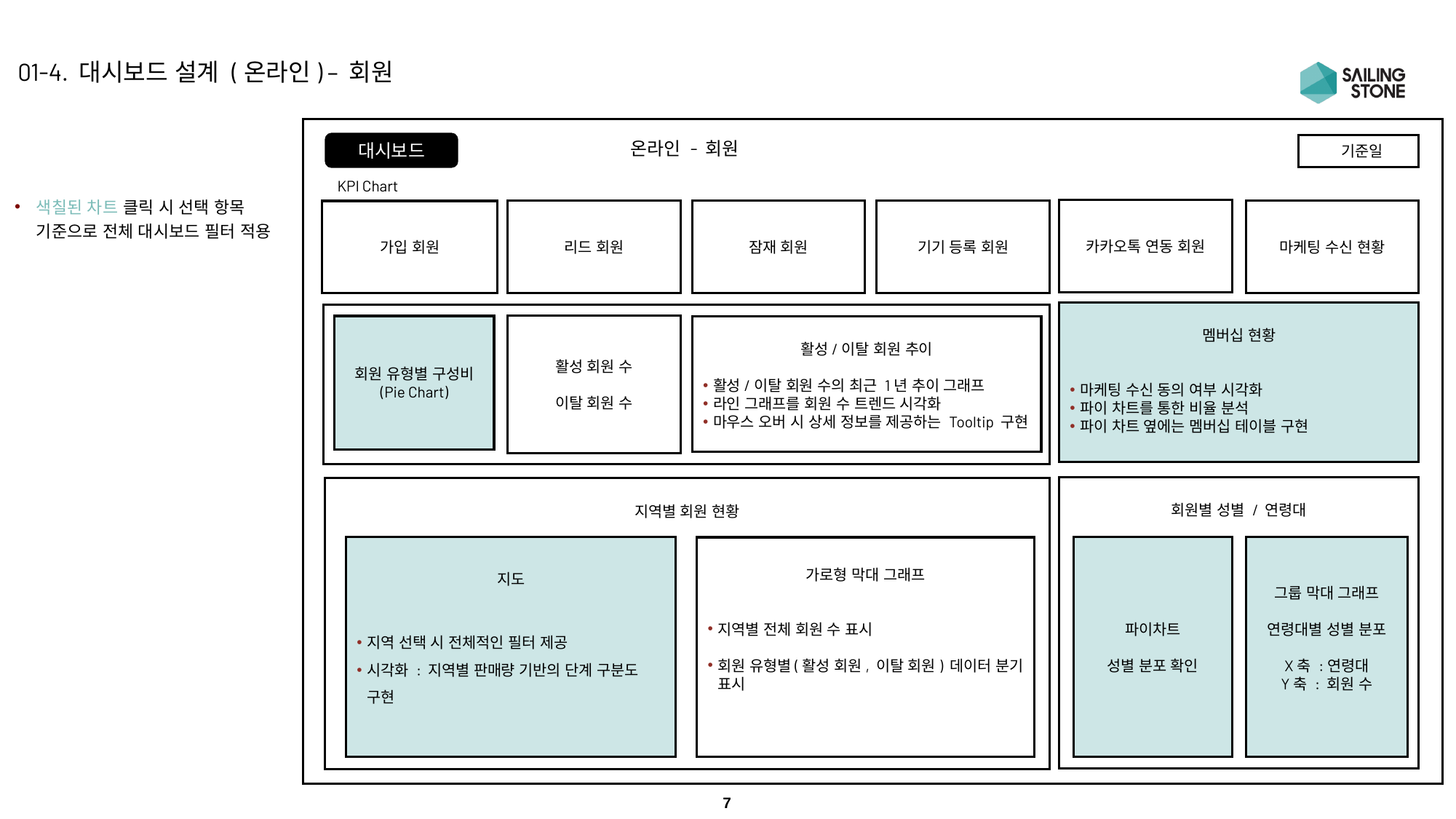

01-4. 대시보드 설계 (온라인) – 회원

온라인 - 회원
대시보드
 기준일

색칠된 차트 클릭 시 선택 항목 기준으로 전체 대시보드 필터 적용

KPI Chart

카카오톡 연동 회원

리드 회원

잠재 회원

기기 등록 회원

마케팅 수신 현황

가입 회원

멤버십 현황

마케팅 수신 동의 여부 시각화
파이 차트를 통한 비율 분석
파이 차트 옆에는 멤버십 테이블 구현

활성 회원 수

이탈 회원 수

회원 유형별 구성비
(Pie Chart)

활성/이탈 회원 추이

활성/이탈 회원 수의 최근 1년 추이 그래프
라인 그래프를 회원 수 트렌드 시각화
마우스 오버 시 상세 정보를 제공하는 Tooltip 구현

회원별 성별 / 연령대

지역별 회원 현황

지도

지역 선택 시 전체적인 필터 제공
시각화 : 지역별 판매량 기반의 단계 구분도 구현

가로형 막대 그래프

지역별 전체 회원 수 표시

회원 유형별(활성 회원, 이탈 회원) 데이터 분기 표시

파이차트

성별 분포 확인

그룹 막대 그래프

연령대별 성별 분포

X축 :연령대
Y축 : 회원 수

7